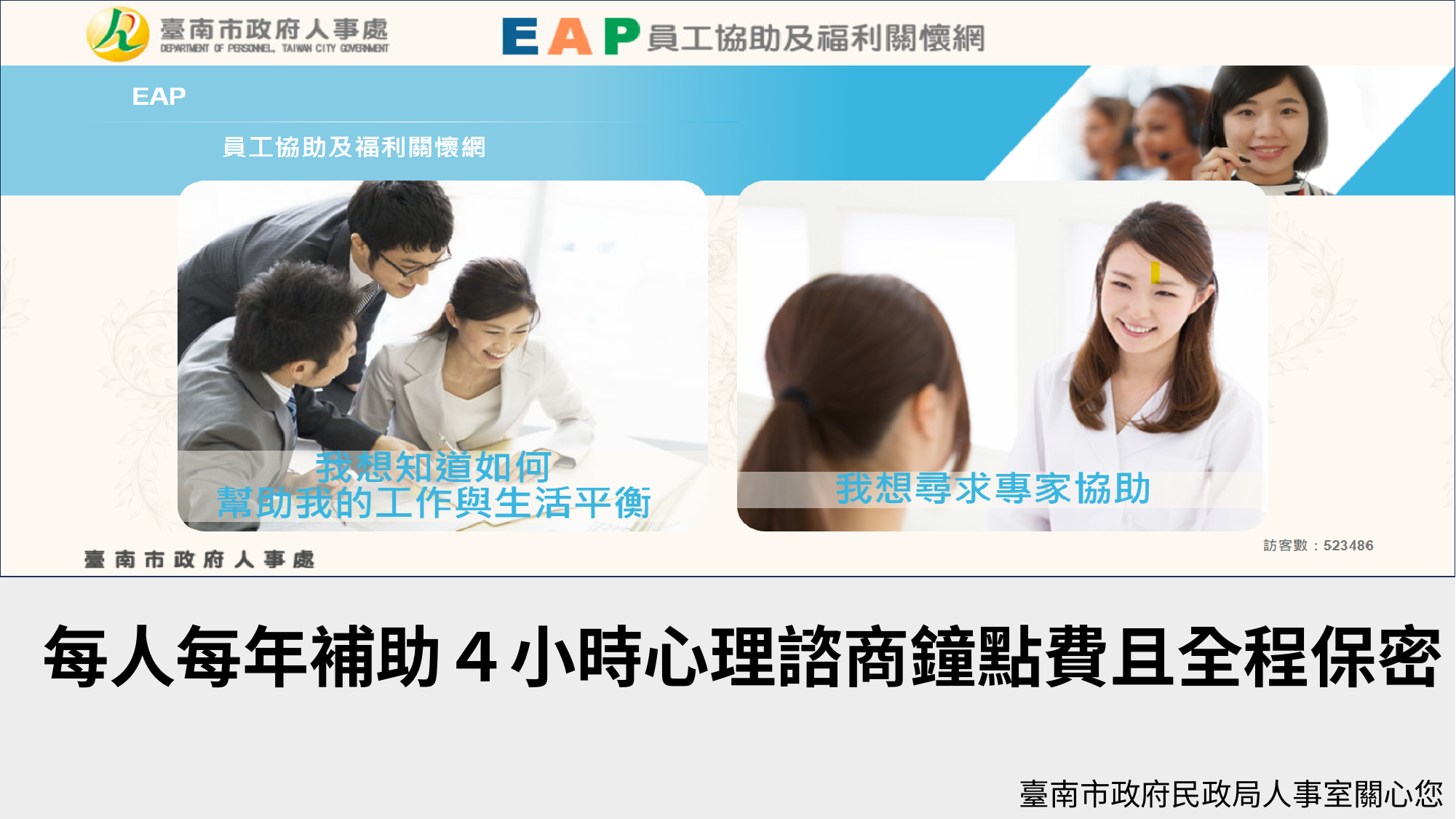

每人每年補助４小時心理諮商鐘點費且全程保密

臺南市政府民政局人事室關心您